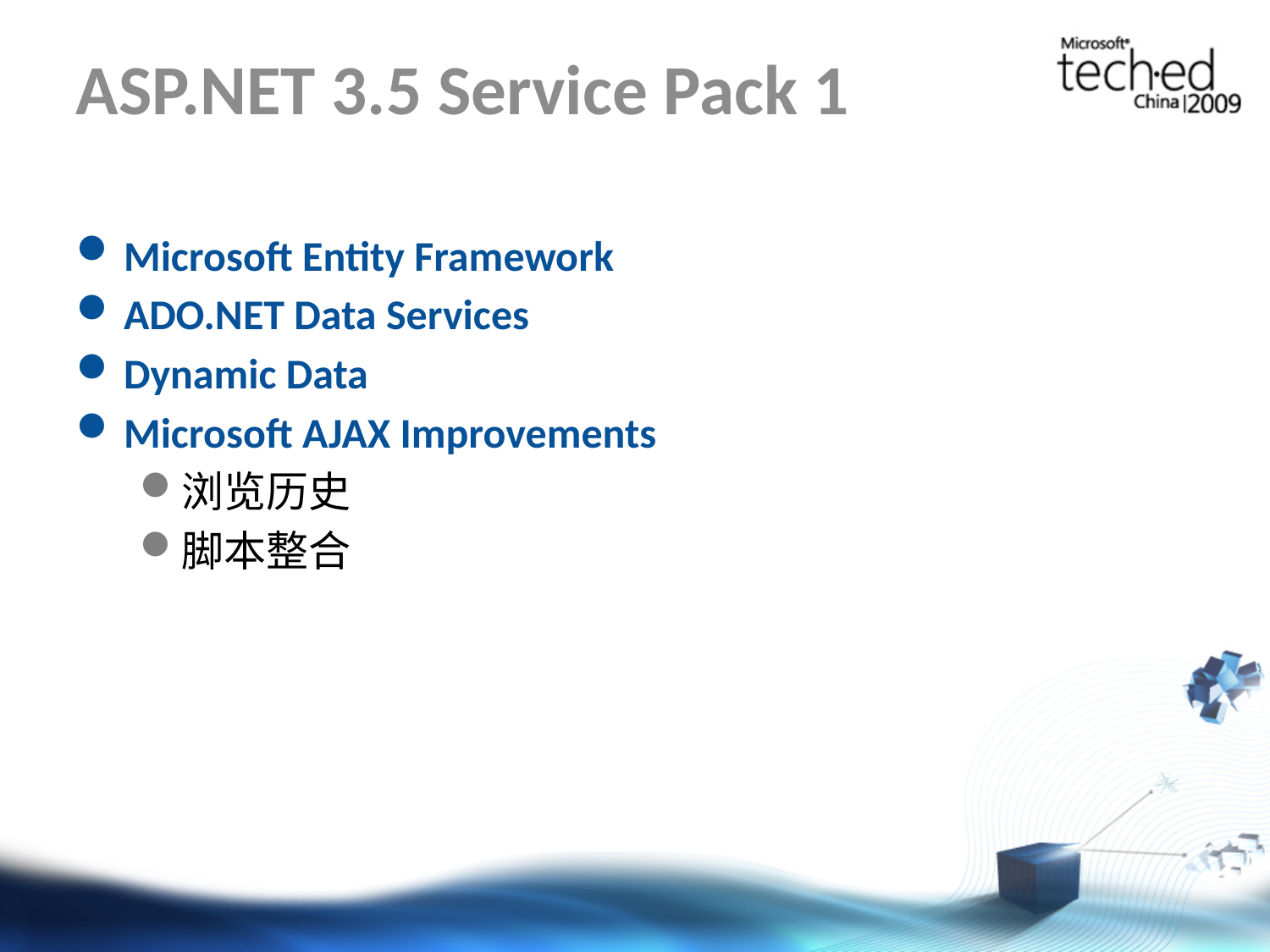

# ASP.NET 3.5 Service Pack 1
Microsoft Entity Framework
ADO.NET Data Services
Dynamic Data
Microsoft AJAX Improvements
浏览历史
脚本整合